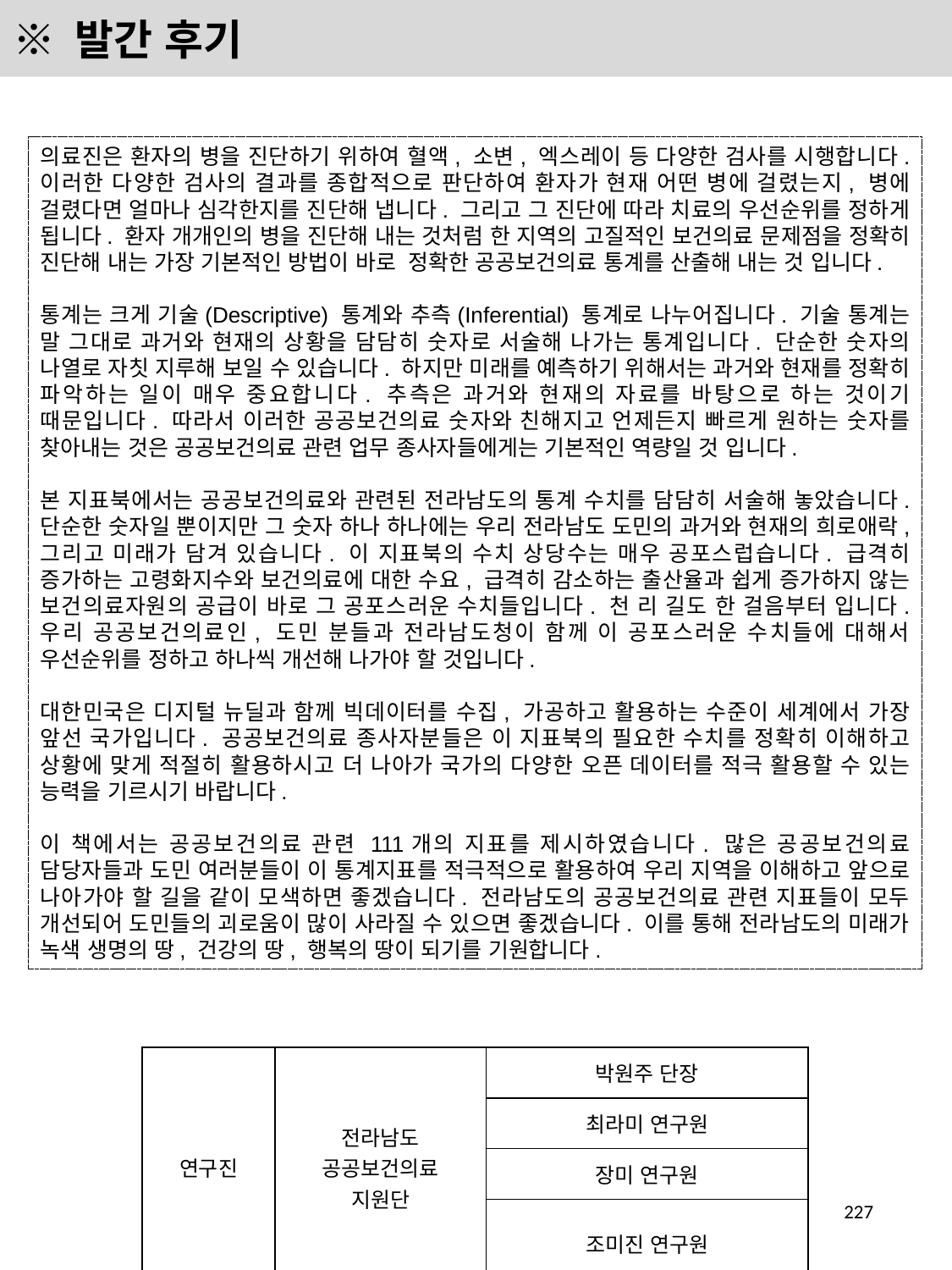

※ 발간 후기
의료진은 환자의 병을 진단하기 위하여 혈액, 소변, 엑스레이 등 다양한 검사를 시행합니다. 이러한 다양한 검사의 결과를 종합적으로 판단하여 환자가 현재 어떤 병에 걸렸는지, 병에 걸렸다면 얼마나 심각한지를 진단해 냅니다. 그리고 그 진단에 따라 치료의 우선순위를 정하게 됩니다. 환자 개개인의 병을 진단해 내는 것처럼 한 지역의 고질적인 보건의료 문제점을 정확히 진단해 내는 가장 기본적인 방법이 바로  정확한 공공보건의료 통계를 산출해 내는 것 입니다.

통계는 크게 기술(Descriptive) 통계와 추측(Inferential) 통계로 나누어집니다. 기술 통계는 말 그대로 과거와 현재의 상황을 담담히 숫자로 서술해 나가는 통계입니다. 단순한 숫자의 나열로 자칫 지루해 보일 수 있습니다. 하지만 미래를 예측하기 위해서는 과거와 현재를 정확히 파악하는 일이 매우 중요합니다. 추측은 과거와 현재의 자료를 바탕으로 하는 것이기 때문입니다. 따라서 이러한 공공보건의료 숫자와 친해지고 언제든지 빠르게 원하는 숫자를 찾아내는 것은 공공보건의료 관련 업무 종사자들에게는 기본적인 역량일 것 입니다.

본 지표북에서는 공공보건의료와 관련된 전라남도의 통계 수치를 담담히 서술해 놓았습니다. 단순한 숫자일 뿐이지만 그 숫자 하나 하나에는 우리 전라남도 도민의 과거와 현재의 희로애락, 그리고 미래가 담겨 있습니다. 이 지표북의 수치 상당수는 매우 공포스럽습니다. 급격히 증가하는 고령화지수와 보건의료에 대한 수요, 급격히 감소하는 출산율과 쉽게 증가하지 않는 보건의료자원의 공급이 바로 그 공포스러운 수치들입니다. 천 리 길도 한 걸음부터 입니다. 우리 공공보건의료인, 도민 분들과 전라남도청이 함께 이 공포스러운 수치들에 대해서 우선순위를 정하고 하나씩 개선해 나가야 할 것입니다.

대한민국은 디지털 뉴딜과 함께 빅데이터를 수집, 가공하고 활용하는 수준이 세계에서 가장 앞선 국가입니다. 공공보건의료 종사자분들은 이 지표북의 필요한 수치를 정확히 이해하고 상황에 맞게 적절히 활용하시고 더 나아가 국가의 다양한 오픈 데이터를 적극 활용할 수 있는 능력을 기르시기 바랍니다.

이 책에서는 공공보건의료 관련 111개의 지표를 제시하였습니다. 많은 공공보건의료 담당자들과 도민 여러분들이 이 통계지표를 적극적으로 활용하여 우리 지역을 이해하고 앞으로 나아가야 할 길을 같이 모색하면 좋겠습니다. 전라남도의 공공보건의료 관련 지표들이 모두 개선되어 도민들의 괴로움이 많이 사라질 수 있으면 좋겠습니다. 이를 통해 전라남도의 미래가 녹색 생명의 땅, 건강의 땅, 행복의 땅이 되기를 기원합니다.
| 연구진 | 전라남도 공공보건의료 지원단 | 박원주 단장 |
| --- | --- | --- |
|  |  | 최라미 연구원 |
|  |  | 장미 연구원 |
|  |  | 조미진 연구원 |
| 발간일 | 2022년 10월 |  |
227